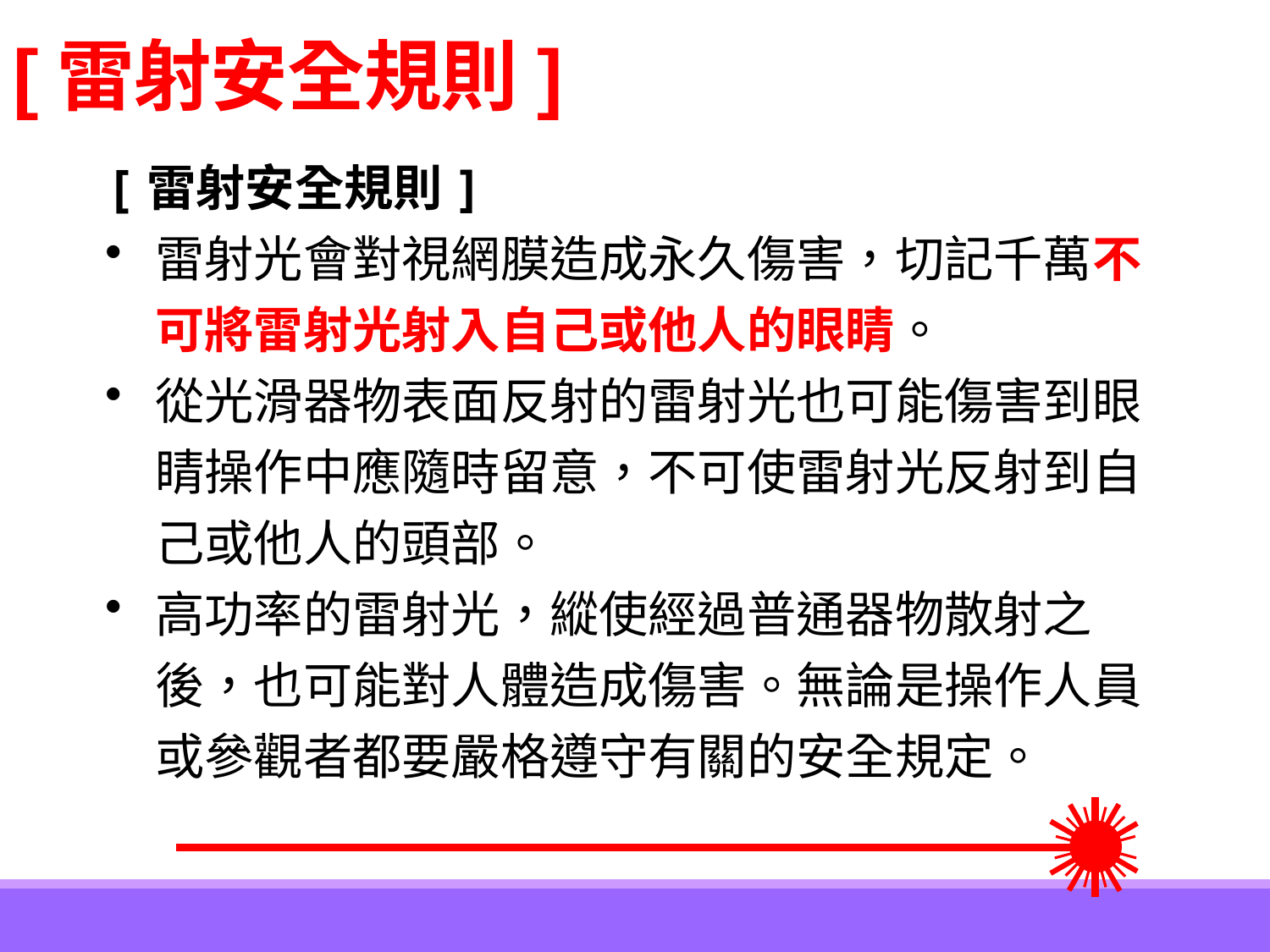

[雷射安全規則]
[雷射安全規則]
雷射光會對視網膜造成永久傷害，切記千萬不可將雷射光射入自己或他人的眼睛。
從光滑器物表面反射的雷射光也可能傷害到眼睛操作中應隨時留意，不可使雷射光反射到自己或他人的頭部。
高功率的雷射光，縱使經過普通器物散射之後，也可能對人體造成傷害。無論是操作人員或參觀者都要嚴格遵守有關的安全規定。